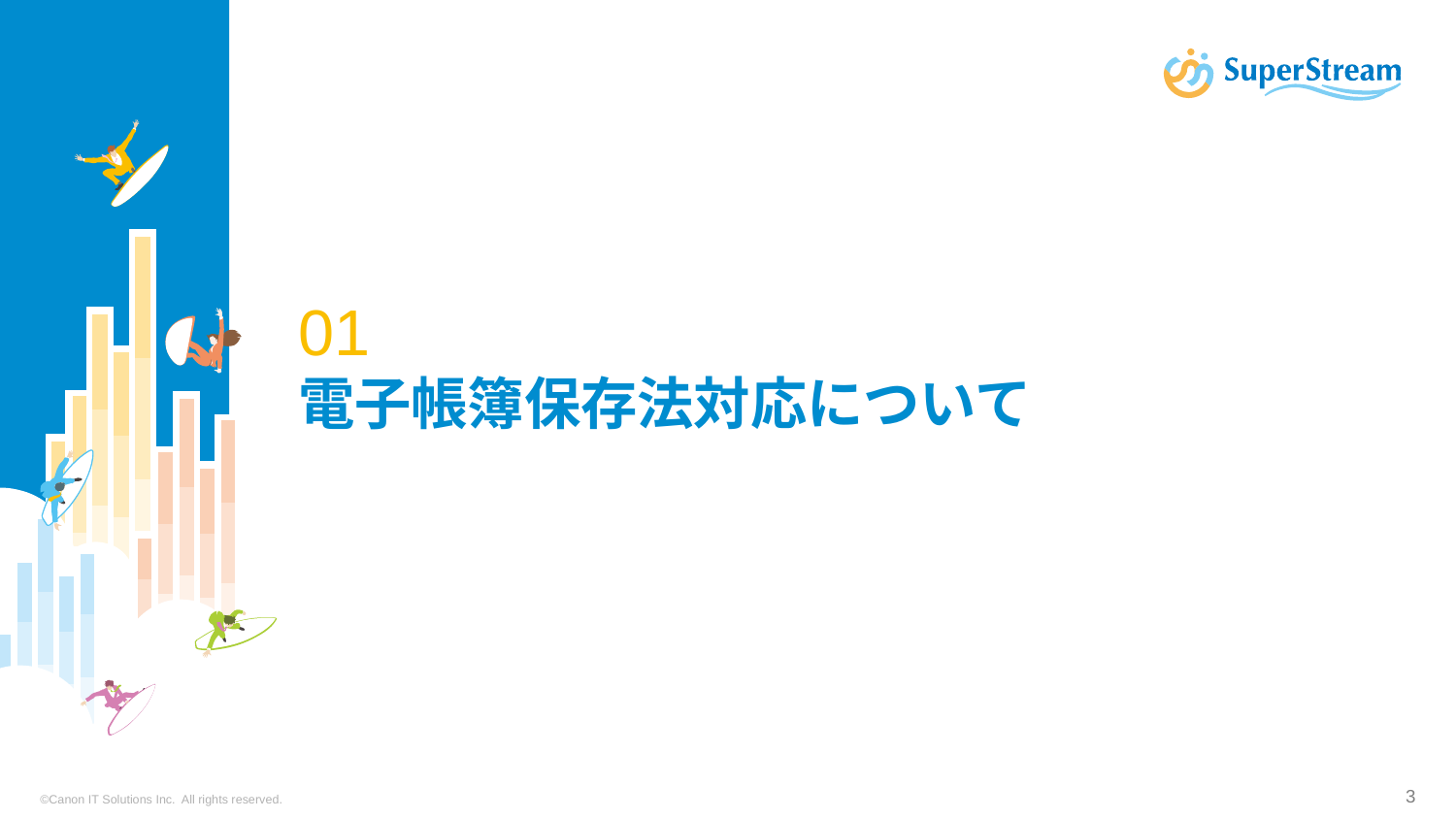

# 01 電子帳簿保存法対応について
©Canon IT Solutions Inc.  All rights reserved.
3